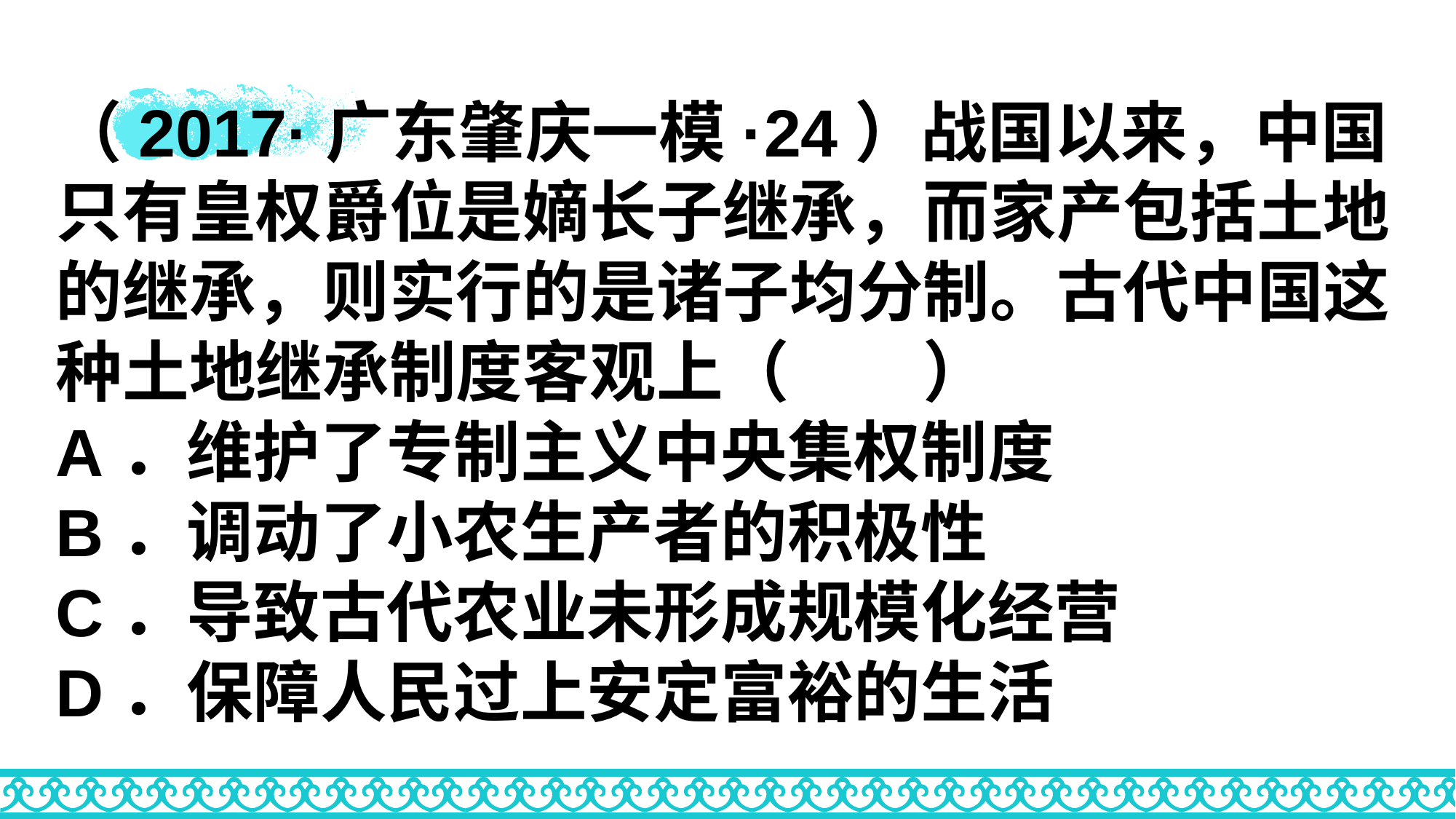

（2017·广东肇庆一模·24）战国以来，中国只有皇权爵位是嫡长子继承，而家产包括土地的继承，则实行的是诸子均分制。古代中国这种土地继承制度客观上（　　）
A．维护了专制主义中央集权制度
B．调动了小农生产者的积极性
C．导致古代农业未形成规模化经营
D．保障人民过上安定富裕的生活